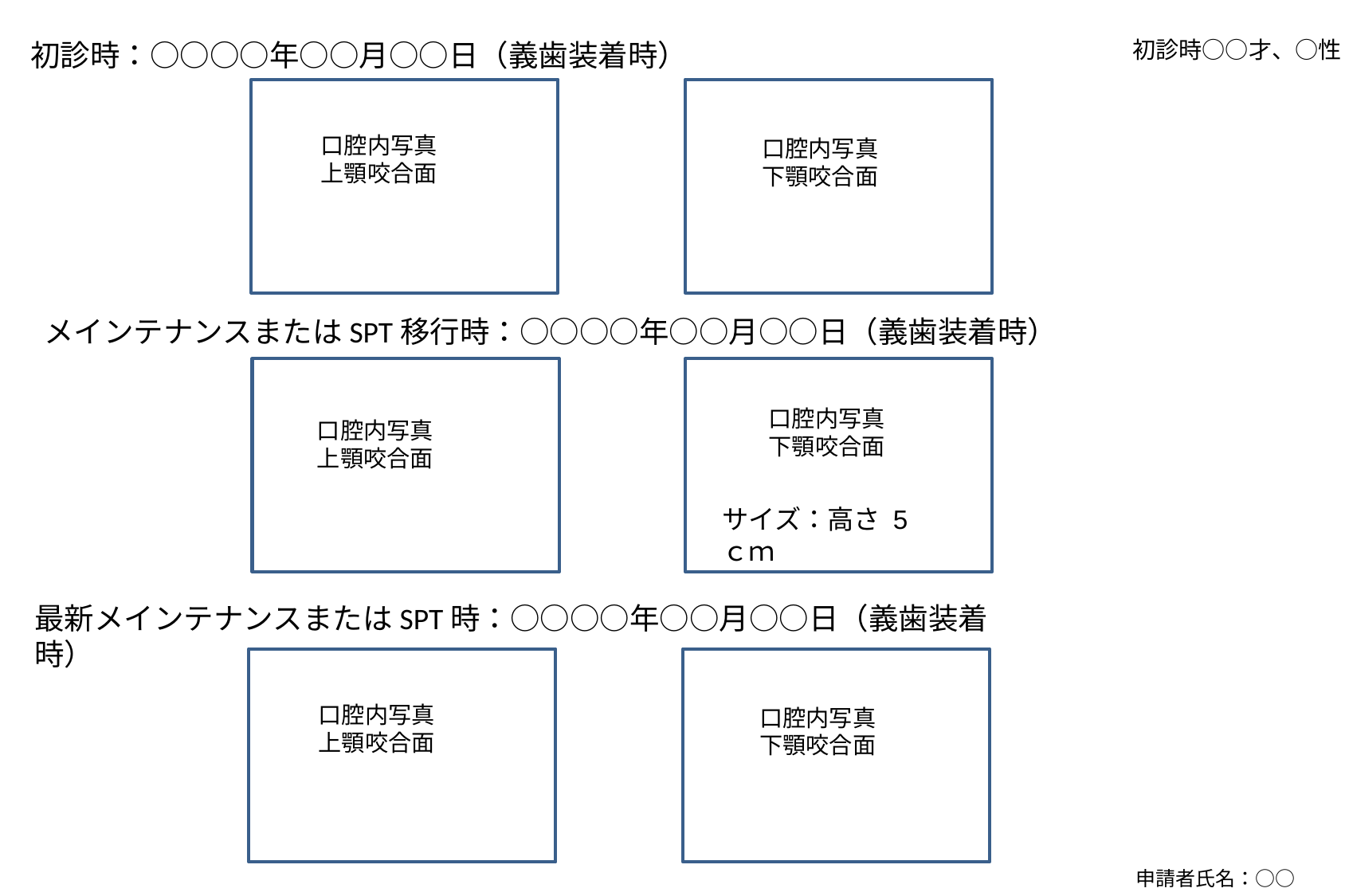

初診時○○才、○性
初診時：○○○○年○○月○○日（義歯装着時）

口腔内写真
上顎咬合面
口腔内写真
下顎咬合面
メインテナンスまたはSPT移行時：○○○○年○○月○○日（義歯装着時）

口腔内写真
下顎咬合面
口腔内写真
上顎咬合面
サイズ：高さ 5 ｃｍ
最新メインテナンスまたはSPT時：○○○○年○○月○○日（義歯装着時）

口腔内写真
上顎咬合面
口腔内写真
下顎咬合面
申請者氏名：○○